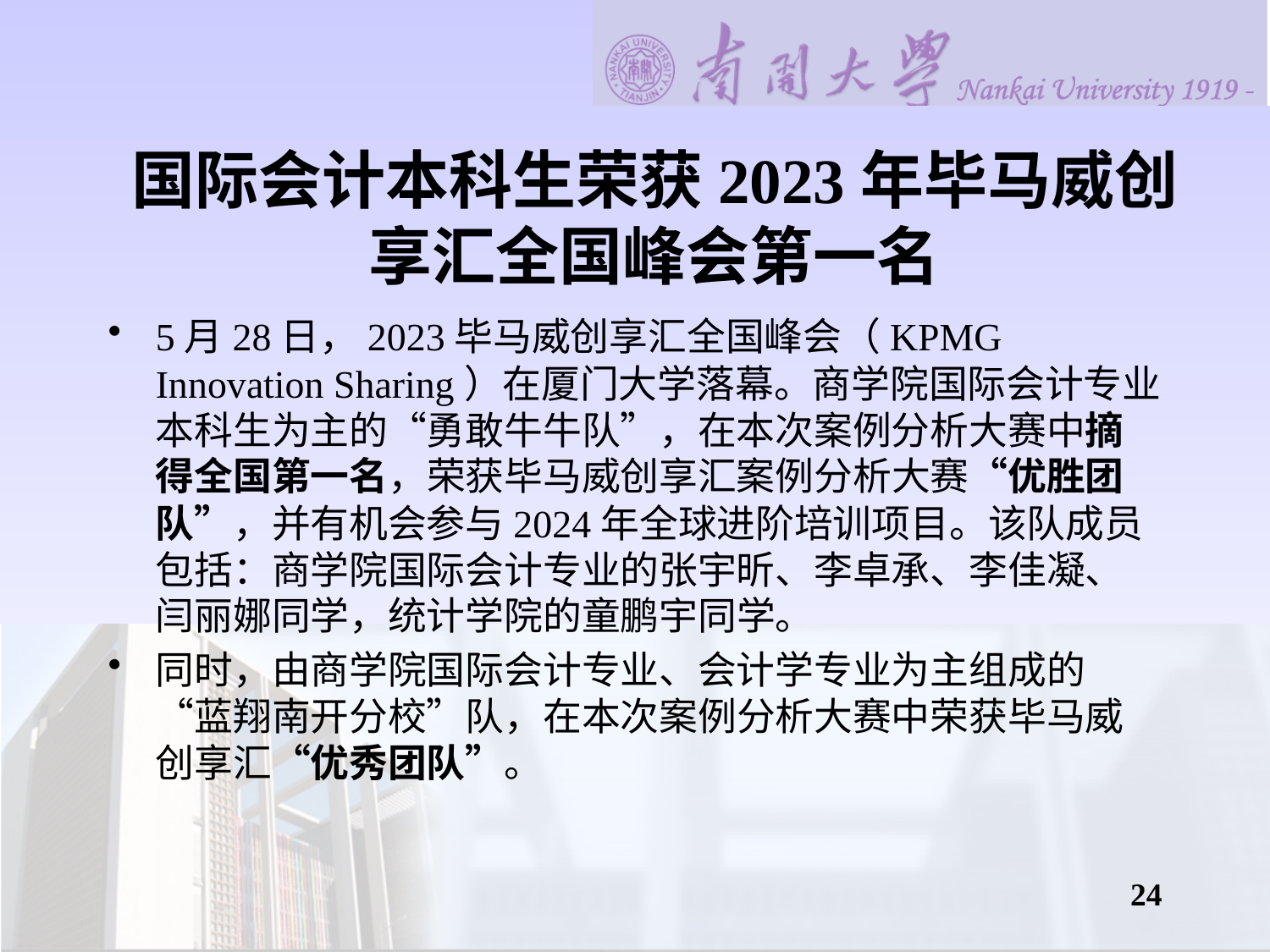

# 国际会计本科生荣获2023年毕马威创享汇全国峰会第一名
5月28日，2023毕马威创享汇全国峰会（KPMG Innovation Sharing）在厦门大学落幕。商学院国际会计专业本科生为主的“勇敢牛牛队”，在本次案例分析大赛中摘得全国第一名，荣获毕马威创享汇案例分析大赛“优胜团队”，并有机会参与2024年全球进阶培训项目。该队成员包括：商学院国际会计专业的张宇昕、李卓承、李佳凝、闫丽娜同学，统计学院的童鹏宇同学。
同时，由商学院国际会计专业、会计学专业为主组成的“蓝翔南开分校”队，在本次案例分析大赛中荣获毕马威创享汇“优秀团队”。
24